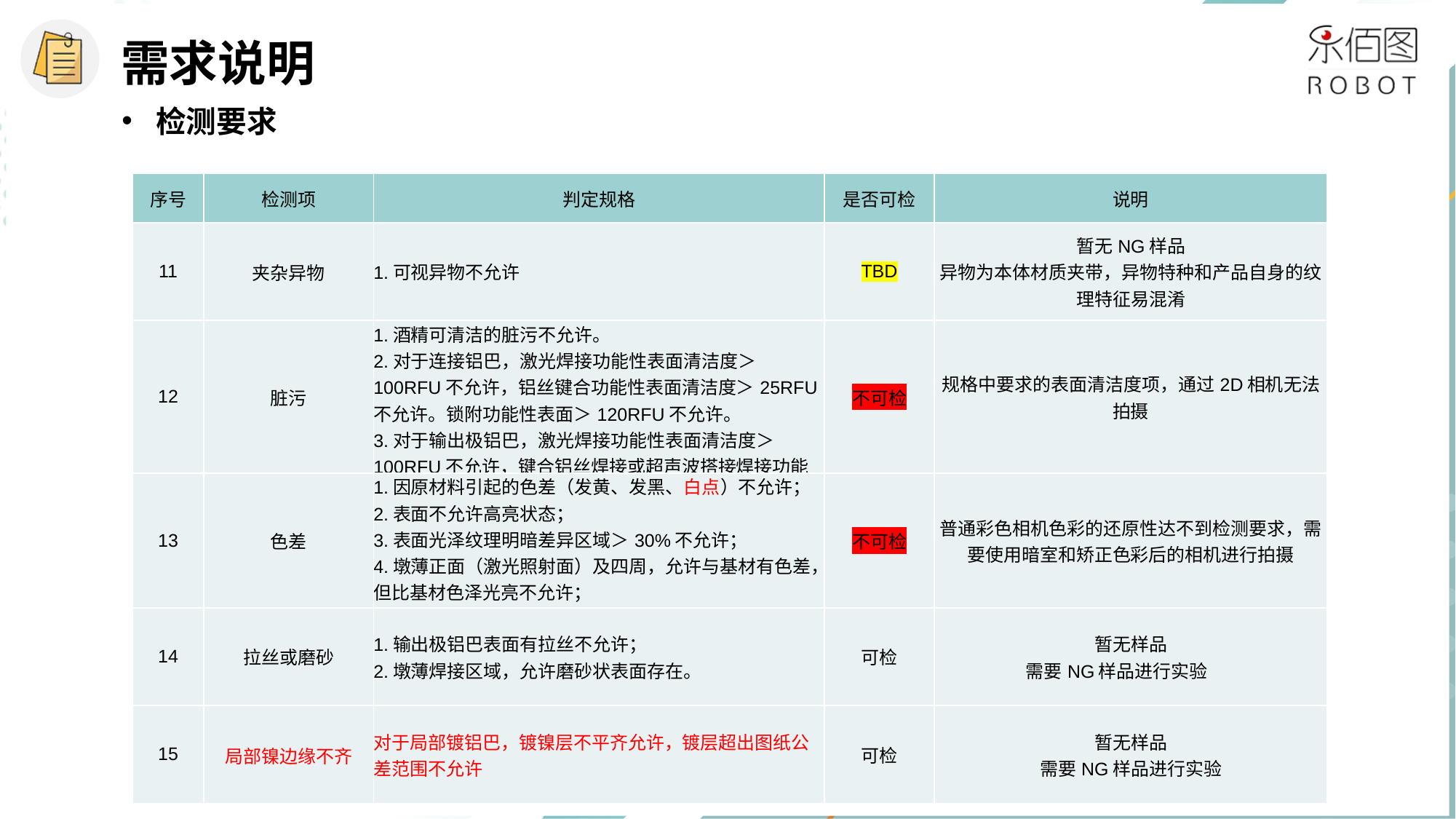

需求说明
检测要求
| 序号 | 检测项 | 判定规格 | 是否可检 | 说明 |
| --- | --- | --- | --- | --- |
| 11 | 夹杂异物 | 1.可视异物不允许 | TBD | 暂无NG样品 异物为本体材质夹带，异物特种和产品自身的纹理特征易混淆 |
| 12 | 脏污 | 1.酒精可清洁的脏污不允许。 2.对于连接铝巴，激光焊接功能性表面清洁度＞100RFU不允许，铝丝键合功能性表面清洁度＞25RFU不允许。锁附功能性表面＞120RFU不允许。 3.对于输出极铝巴，激光焊接功能性表面清洁度＞100RFU不允许，键合铝丝焊接或超声波搭接焊接功能性表面清洁度＞25RFU不允许。 | 不可检 | 规格中要求的表面清洁度项，通过2D相机无法拍摄 |
| 13 | 色差 | 1.因原材料引起的色差（发黄、发黑、白点）不允许； 2.表面不允许高亮状态； 3.表面光泽纹理明暗差异区域＞30%不允许； 4.墩薄正面（激光照射面）及四周，允许与基材有色差，但比基材色泽光亮不允许； 5.墩薄背面（非激光照射面），允许不规则发亮。 | 不可检 | 普通彩色相机色彩的还原性达不到检测要求，需要使用暗室和矫正色彩后的相机进行拍摄 |
| 14 | 拉丝或磨砂 | 1.输出极铝巴表面有拉丝不允许； 2.墩薄焊接区域，允许磨砂状表面存在。 | 可检 | 暂无样品 需要NG样品进行实验 |
| 15 | 局部镍边缘不齐 | 对于局部镀铝巴，镀镍层不平齐允许，镀层超出图纸公差范围不允许 | 可检 | 暂无样品 需要NG样品进行实验 |